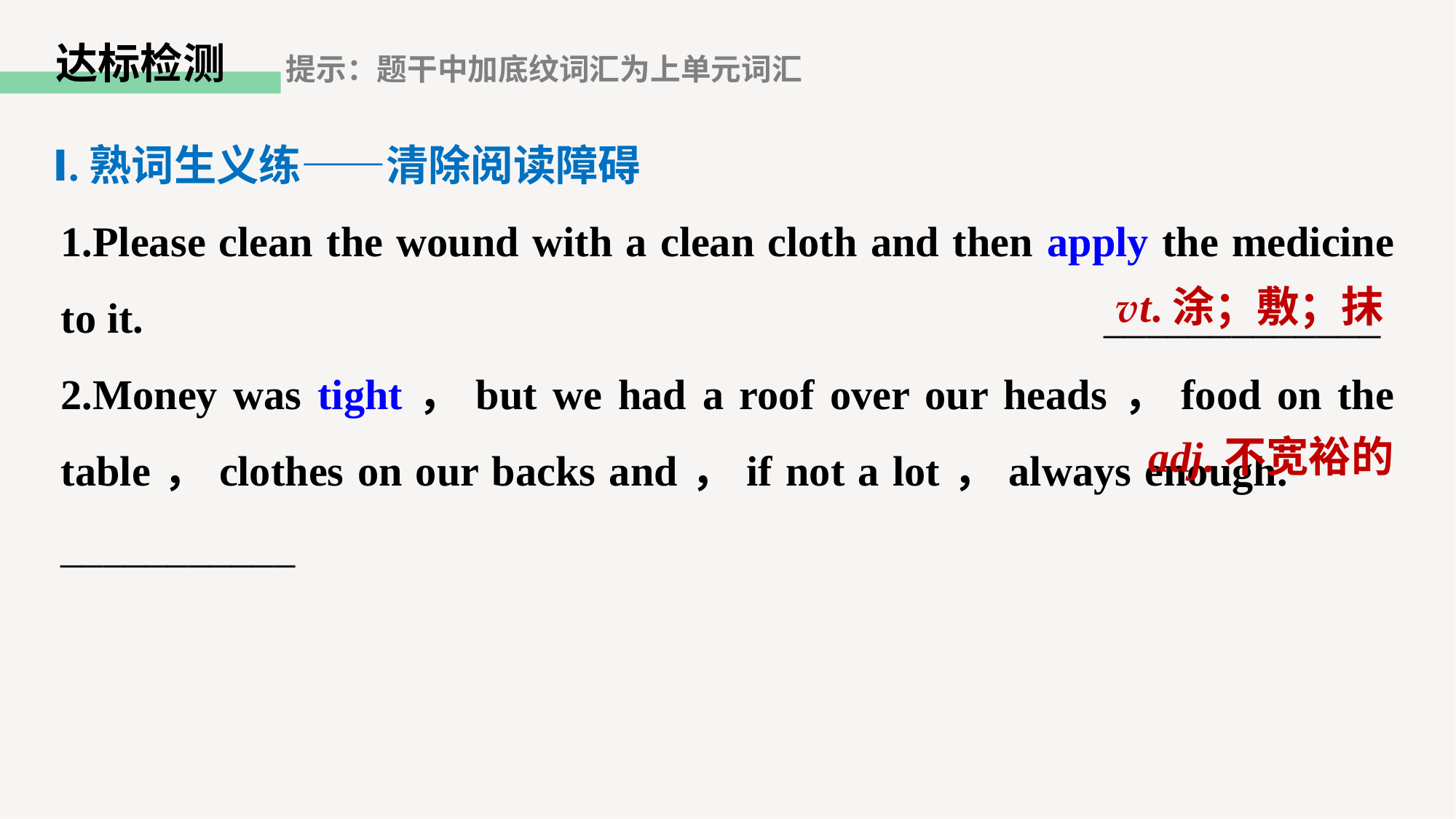

达标检测
提示：题干中加底纹词汇为上单元词汇

Ⅰ.熟词生义练——清除阅读障碍
1.Please clean the wound with a clean cloth and then apply the medicine to it.                                                                                           _____________
2.Money was tight，but we had a roof over our heads，food on the table，clothes on our backs and，if not a lot，always enough.         ___________
vt.涂；敷；抹
adj.不宽裕的